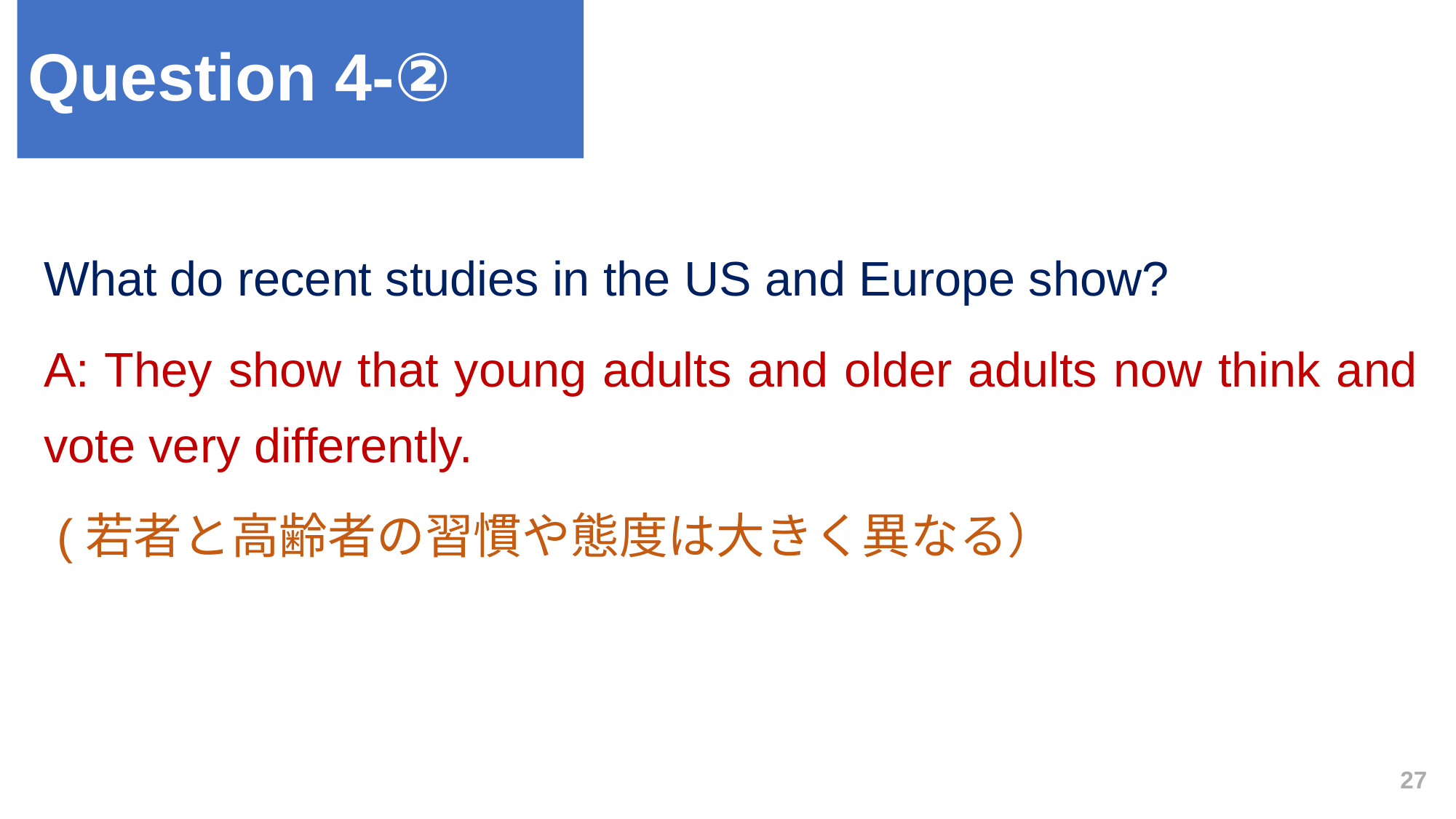

Question 4-②
What do recent studies in the US and Europe show?
A: They show that young adults and older adults now think and vote very differently.
 (若者と高齢者の習慣や態度は大きく異なる）